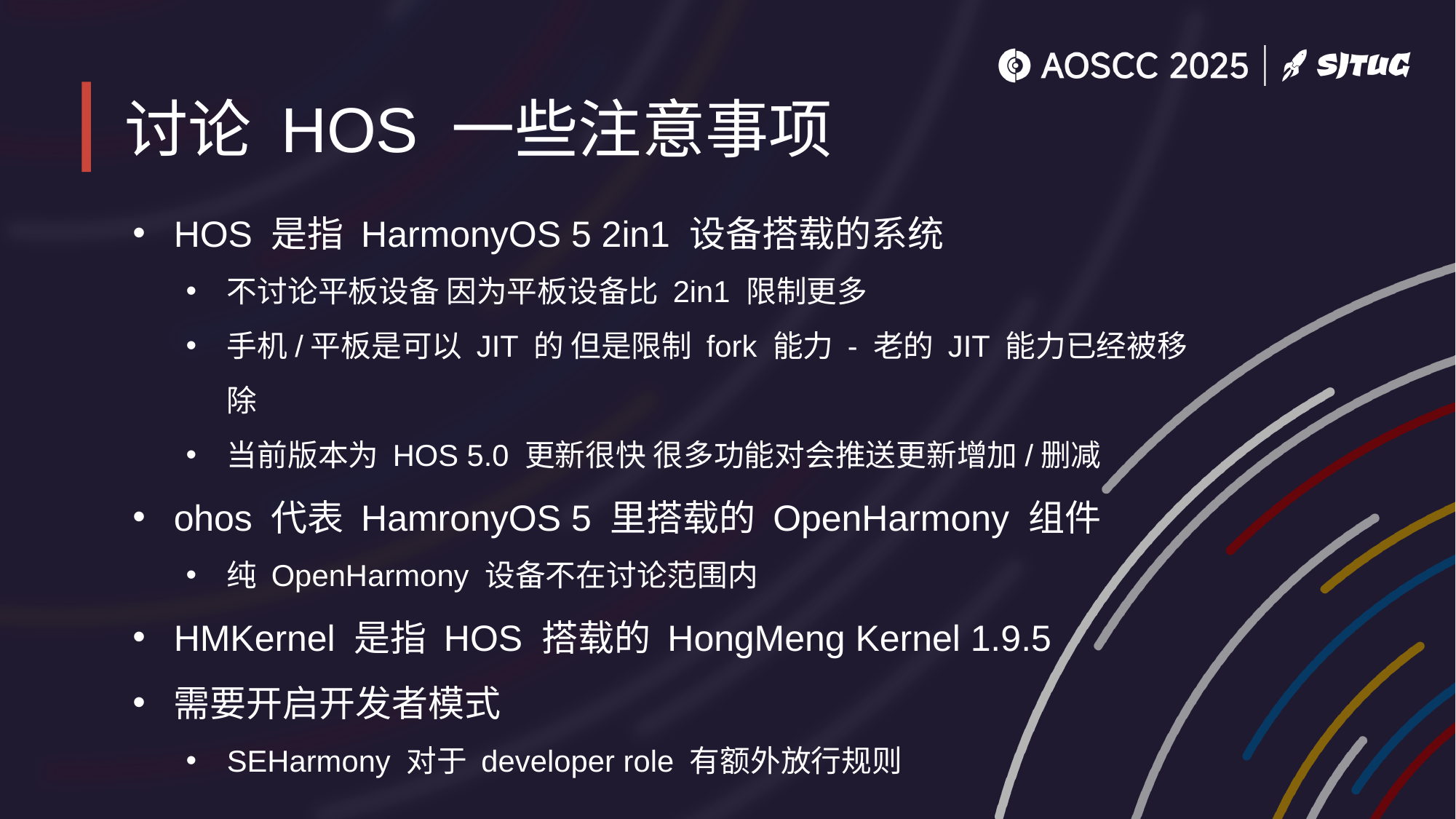

# 讨论 HOS 一些注意事项
HOS 是指 HarmonyOS 5 2in1 设备搭载的系统
不讨论平板设备 因为平板设备比 2in1 限制更多
手机/平板是可以 JIT 的 但是限制 fork 能力 - 老的 JIT 能力已经被移除
当前版本为 HOS 5.0 更新很快 很多功能对会推送更新增加/删减
ohos 代表 HamronyOS 5 里搭载的 OpenHarmony 组件
纯 OpenHarmony 设备不在讨论范围内
HMKernel 是指 HOS 搭载的 HongMeng Kernel 1.9.5
需要开启开发者模式
SEHarmony 对于 developer role 有额外放行规则